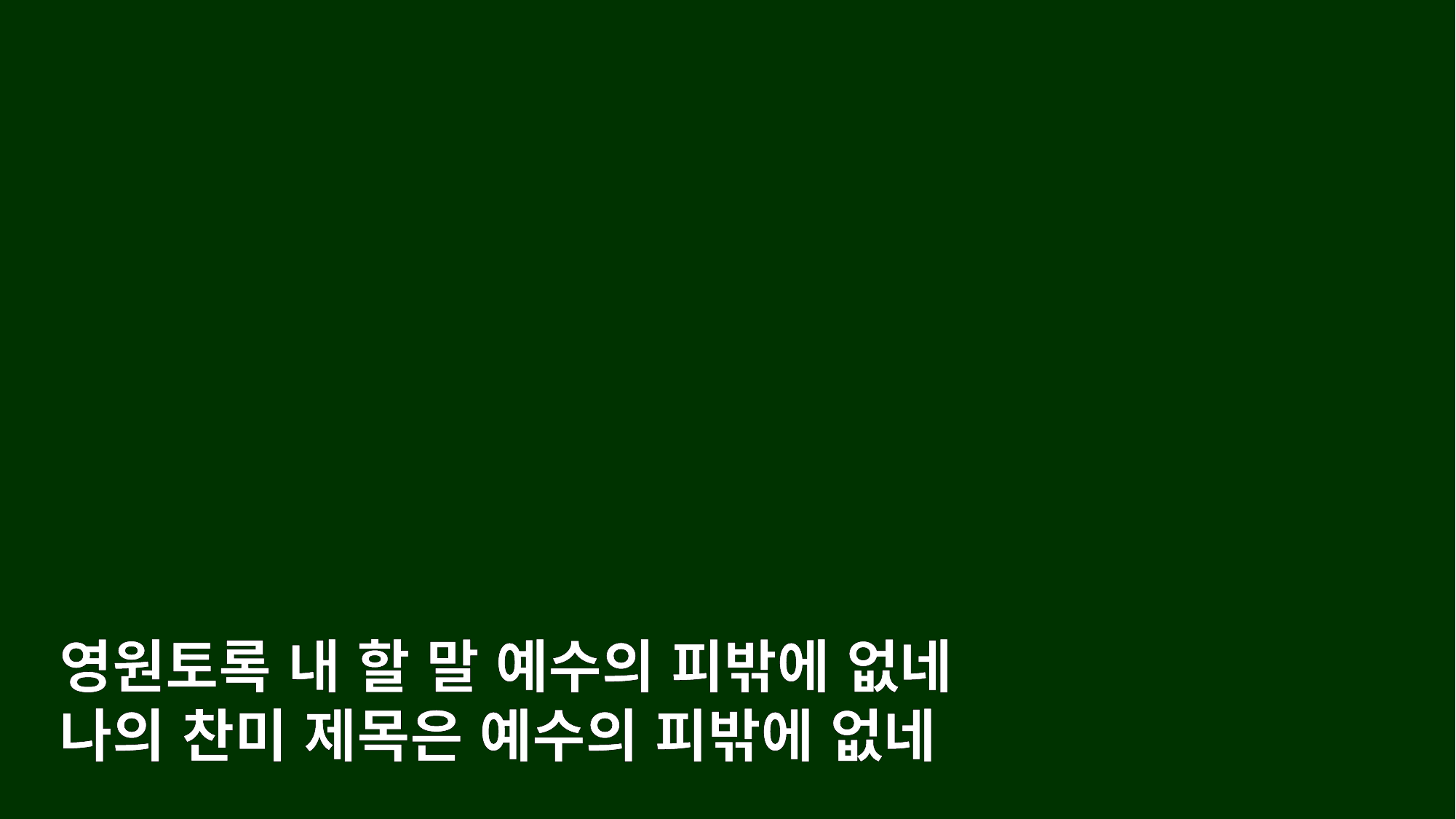

영원토록 내 할 말 예수의 피밖에 없네
나의 찬미 제목은 예수의 피밖에 없네